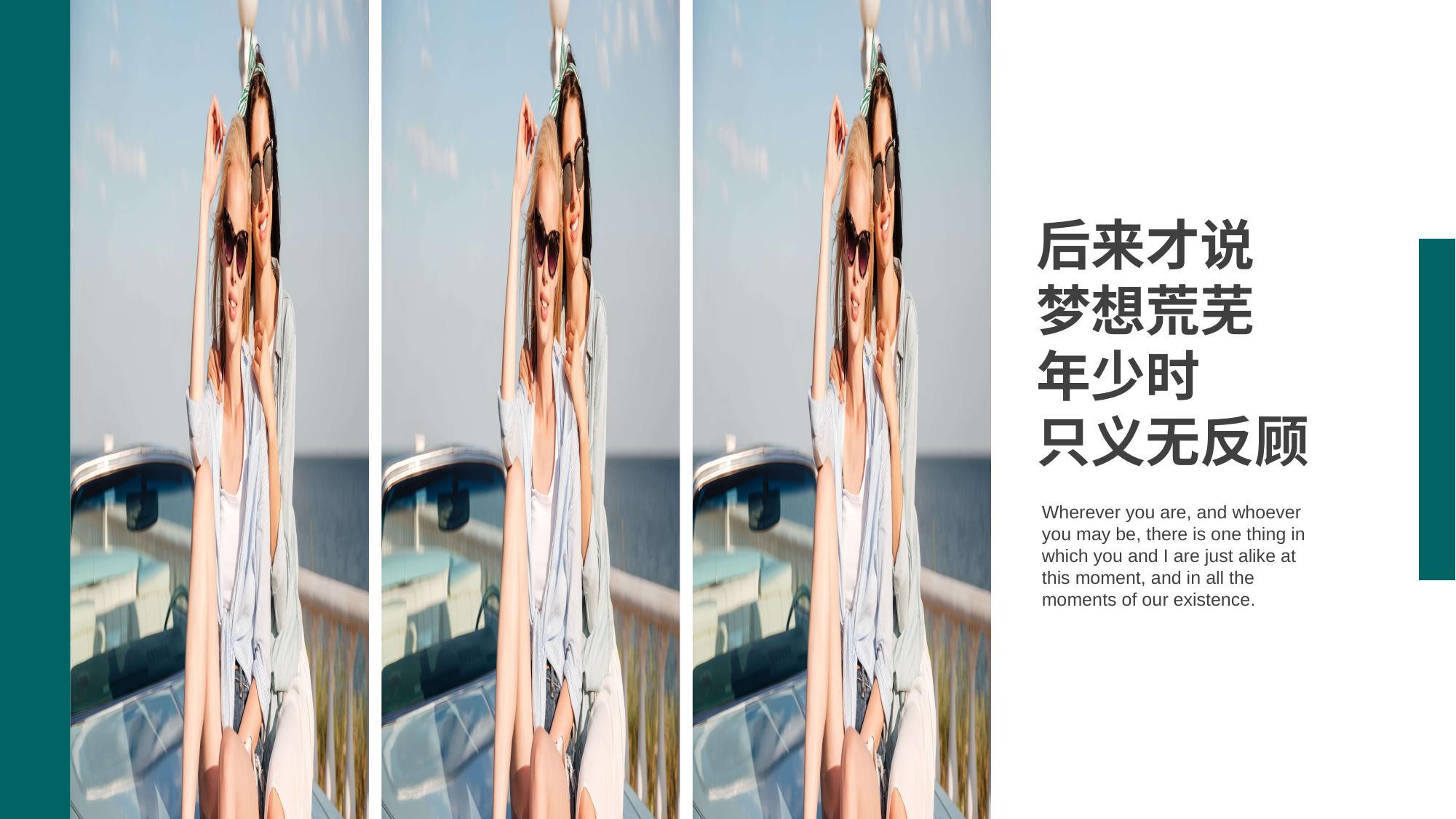

后来才说
梦想荒芜
年少时
只义无反顾

Wherever you are, and whoever you may be, there is one thing in which you and I are just alike at this moment, and in all the moments of our existence.